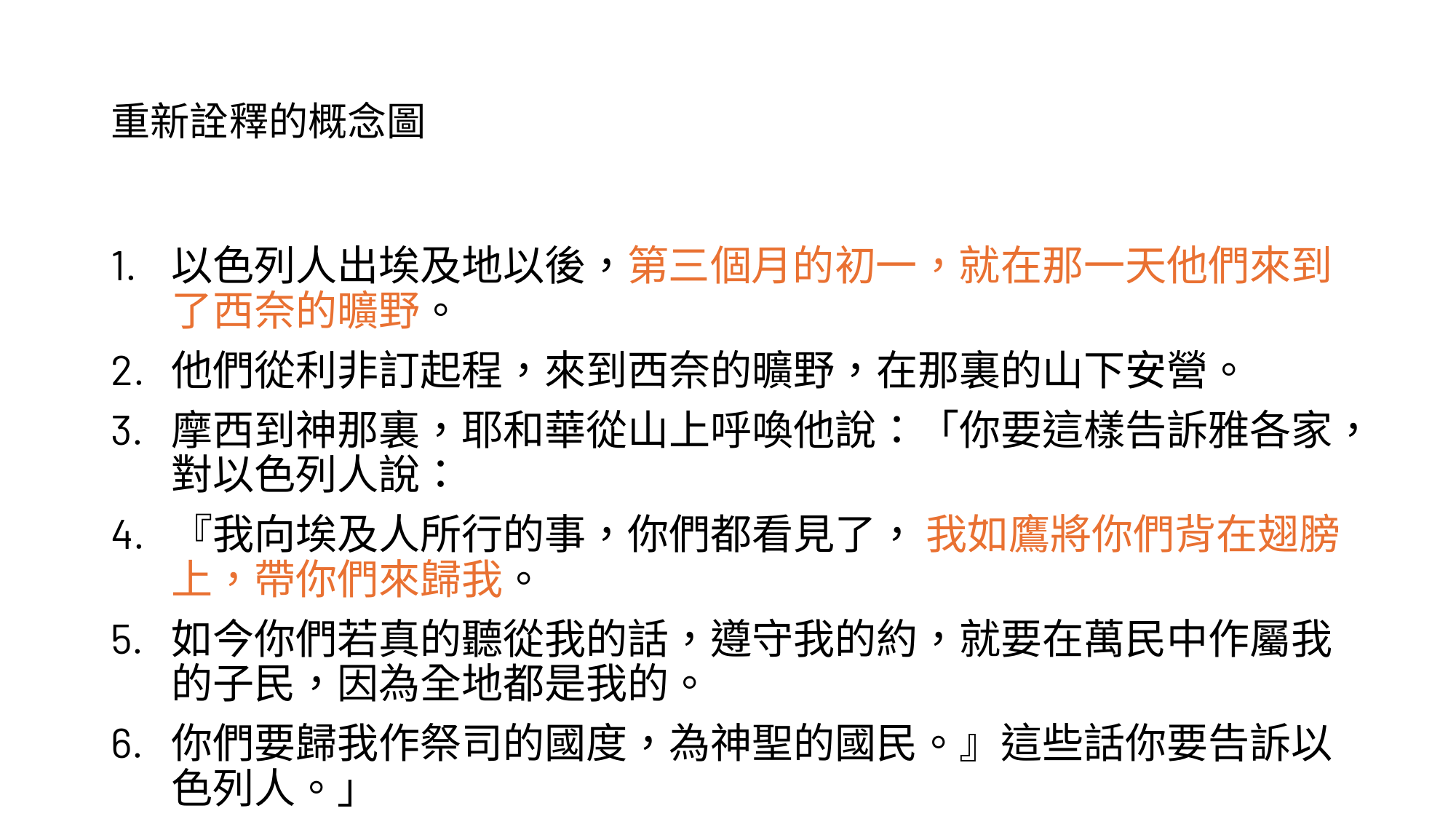

# 重新詮釋的概念圖

以色列人出埃及地以後，第三個月的初一，就在那一天他們來到了西奈的曠野。
他們從利非訂起程，來到西奈的曠野，在那裏的山下安營。
摩西到神那裏，耶和華從山上呼喚他說：「你要這樣告訴雅各家，對以色列人說：
『我向埃及人所行的事，你們都看見了， 我如鷹將你們背在翅膀上，帶你們來歸我。
如今你們若真的聽從我的話，遵守我的約，就要在萬民中作屬我的子民，因為全地都是我的。
你們要歸我作祭司的國度，為神聖的國民。』這些話你要告訴以色列人。」